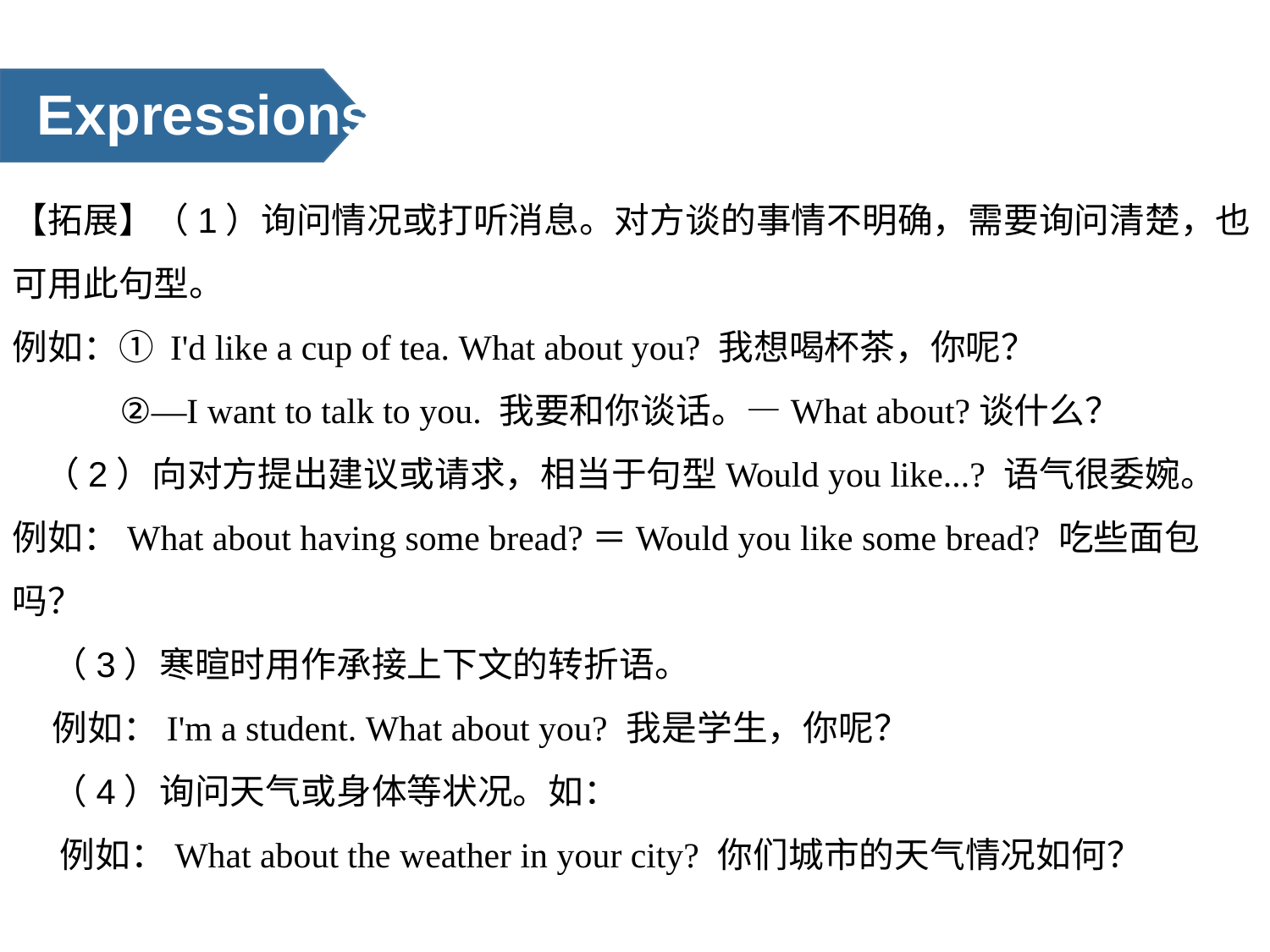

Expressions
【拓展】（1）询问情况或打听消息。对方谈的事情不明确，需要询问清楚，也可用此句型。
例如：① I'd like a cup of tea. What about you? 我想喝杯茶，你呢？
           ②—I want to talk to you. 我要和你谈话。—What about?谈什么？
   （2）向对方提出建议或请求，相当于句型Would you like...? 语气很委婉。
例如：What about having some bread?＝Would you like some bread? 吃些面包吗？
    （3）寒暄时用作承接上下文的转折语。
    例如：I'm a student. What about you? 我是学生，你呢？
    （4）询问天气或身体等状况。如：
     例如：What about the weather in your city? 你们城市的天气情况如何？